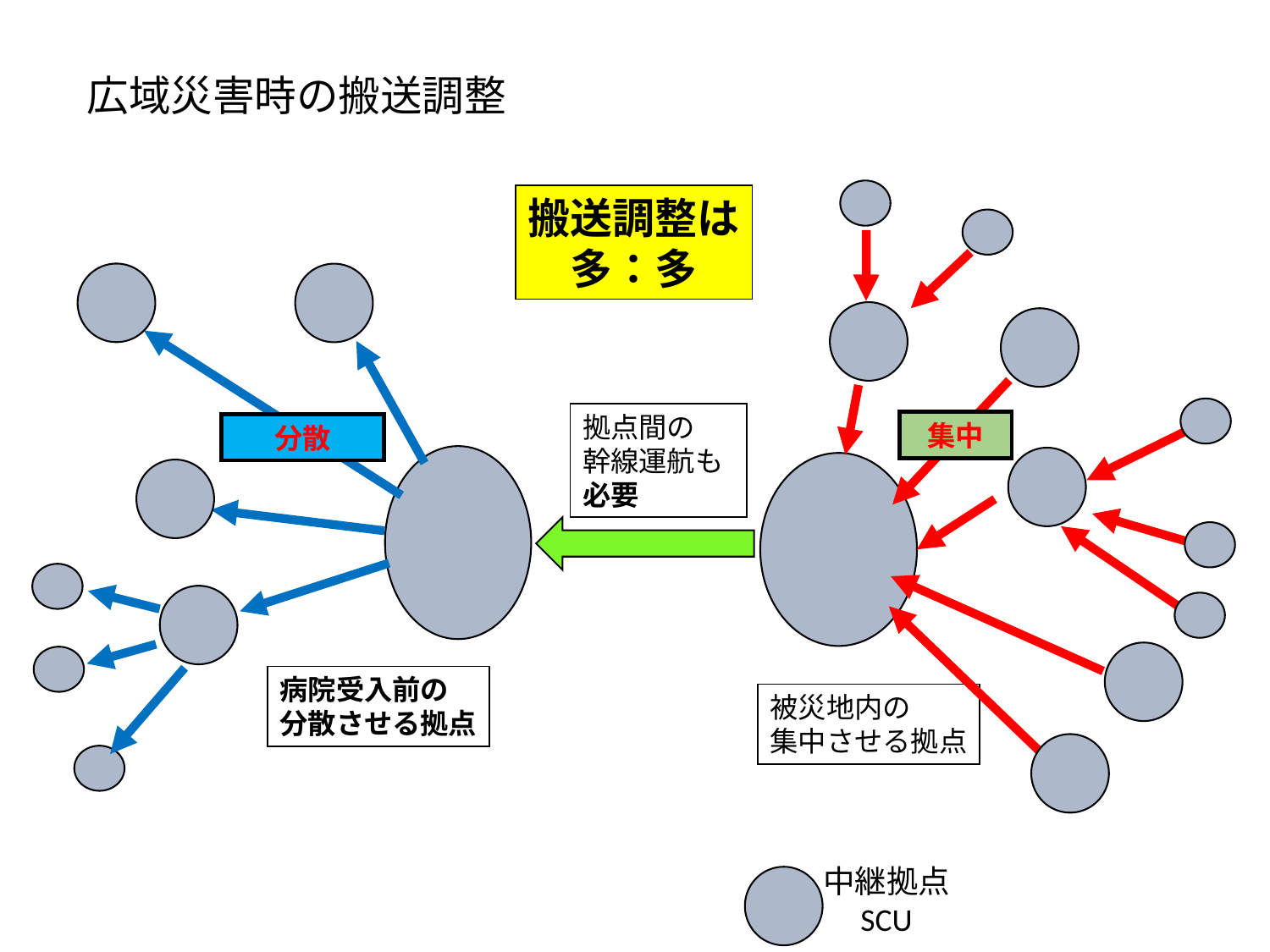

# 広域災害時の搬送調整

搬送調整は
多：多

拠点間の
幹線運航も
必要
集中
分散

病院受入前の
分散させる拠点
被災地内の
集中させる拠点

中継拠点
SCU